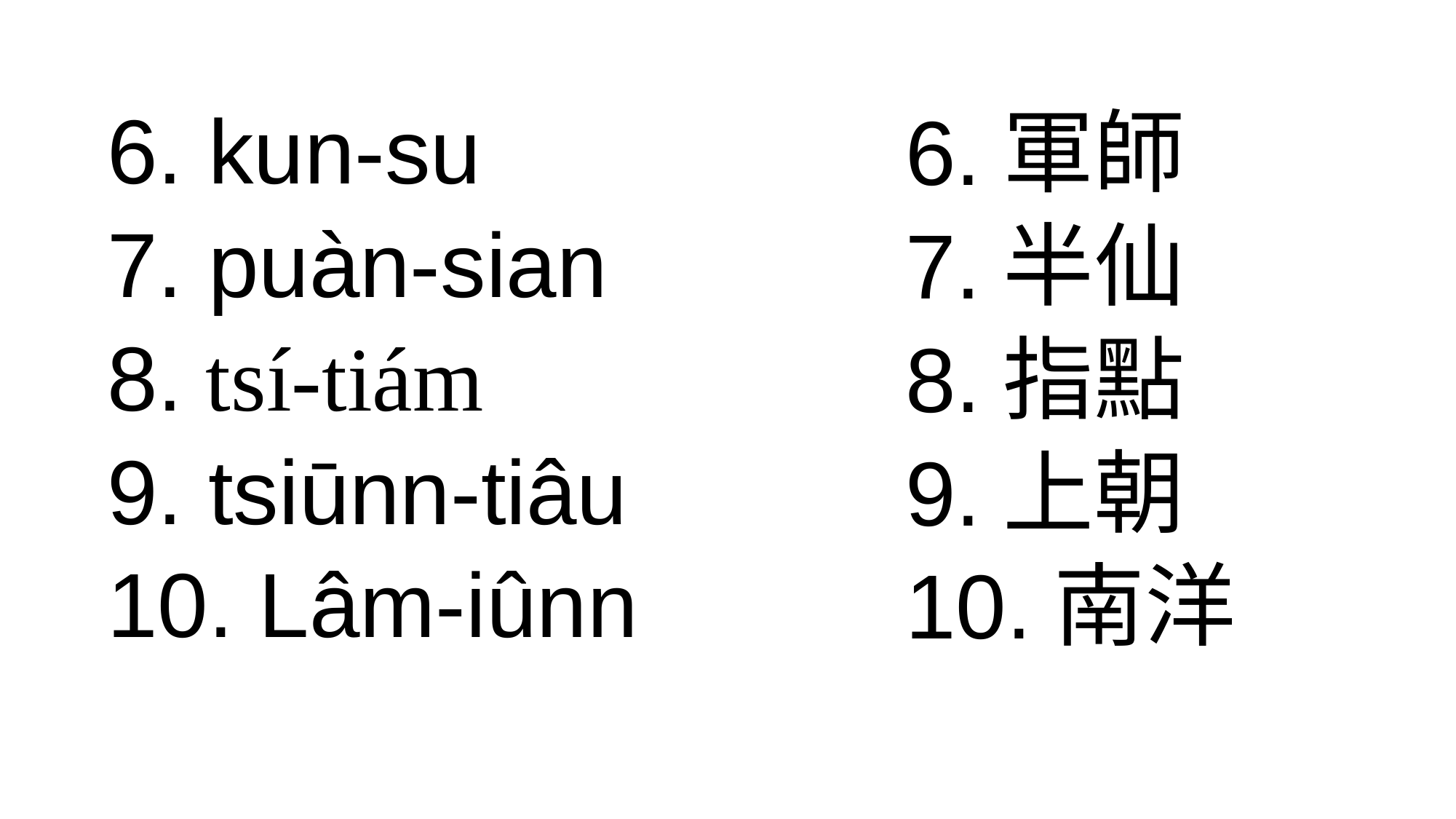

6. kun-su
7. puàn-sian
8. tsí-tiám
9. tsiūnn-tiâu
10. Lâm-iûnn

6.軍師
7.半仙
8.指點
9.上朝
10.南洋